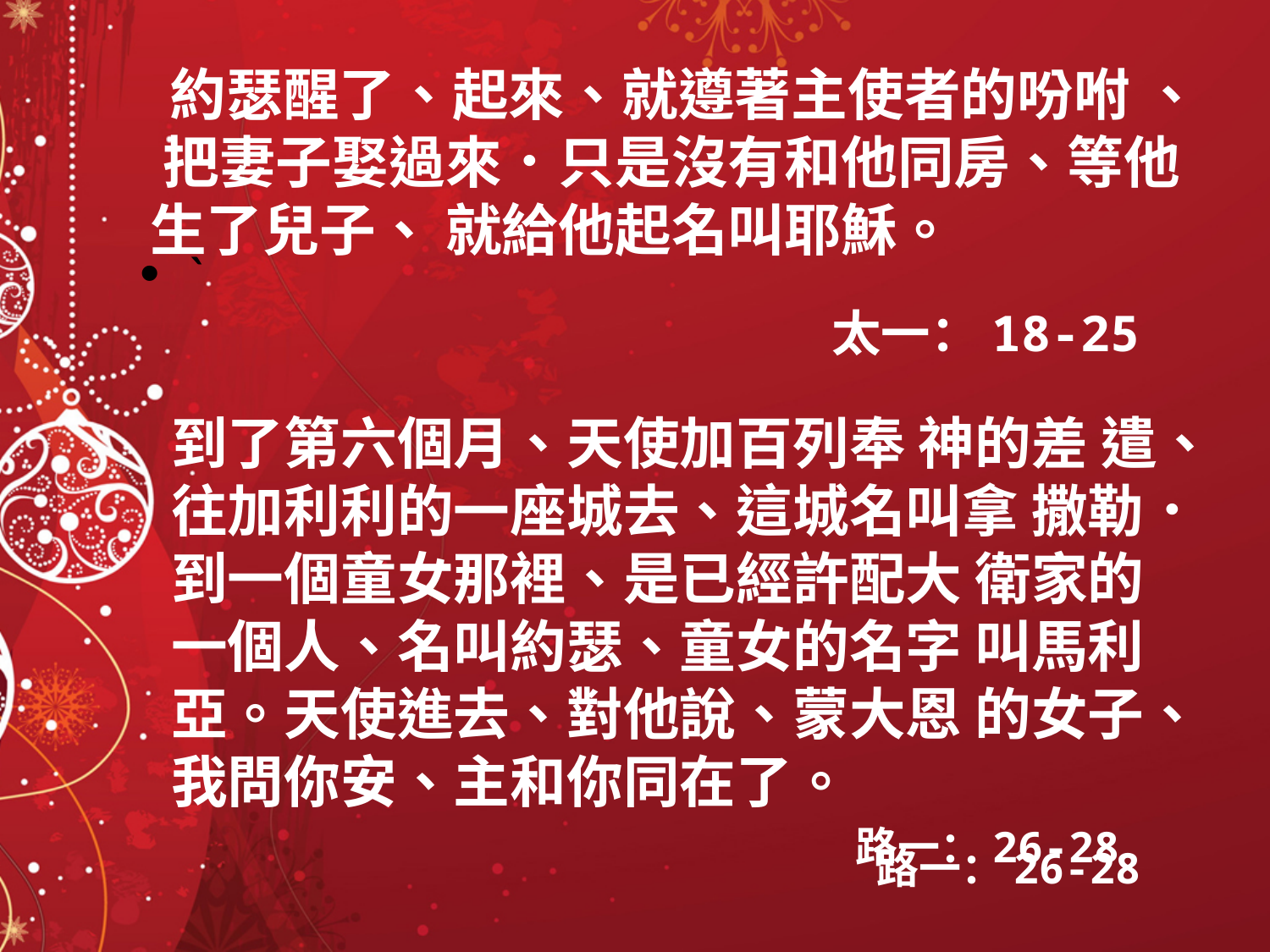

約瑟醒了、起來、就遵著主使者的吩咐 、 把妻子娶過來．只是沒有和他同房、等他 生了兒子、 就給他起名叫耶穌。

`
太一：18-25
到了第六個月、天使加百列奉 神的差 遣、往加利利的一座城去、這城名叫拿 撒勒．到一個童女那裡、是已經許配大 衛家的一個人、名叫約瑟、童女的名字 叫馬利亞。天使進去、對他說、蒙大恩 的女子、我問你安、主和你同在了。

路一：26-28
路一：26-28